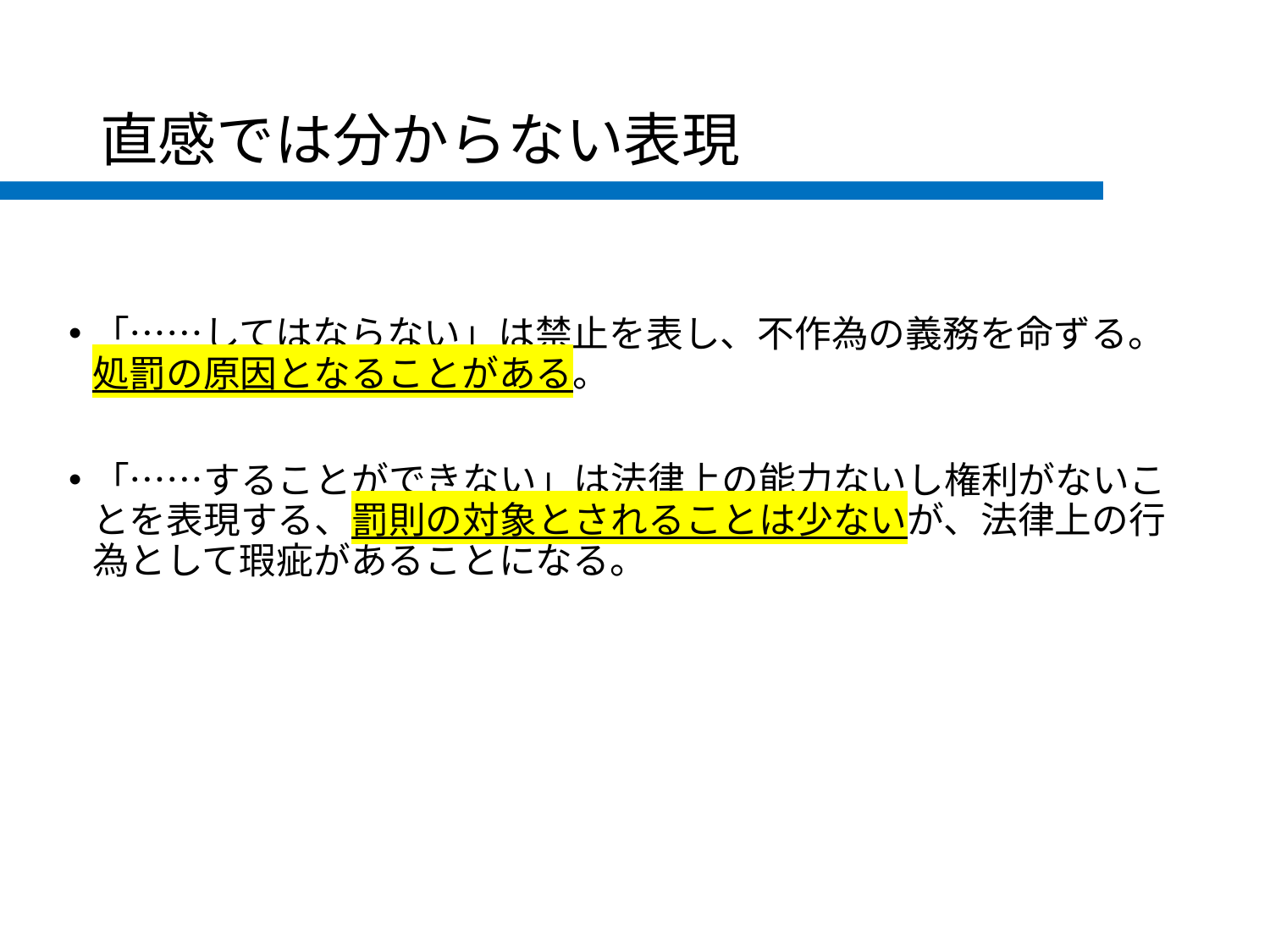

# 直感では分からない表現
「……してはならない」は禁止を表し、不作為の義務を命ずる。処罰の原因となることがある。

「……することができない」は法律上の能力ないし権利がないことを表現する、罰則の対象とされることは少ないが、法律上の行為として瑕疵があることになる。